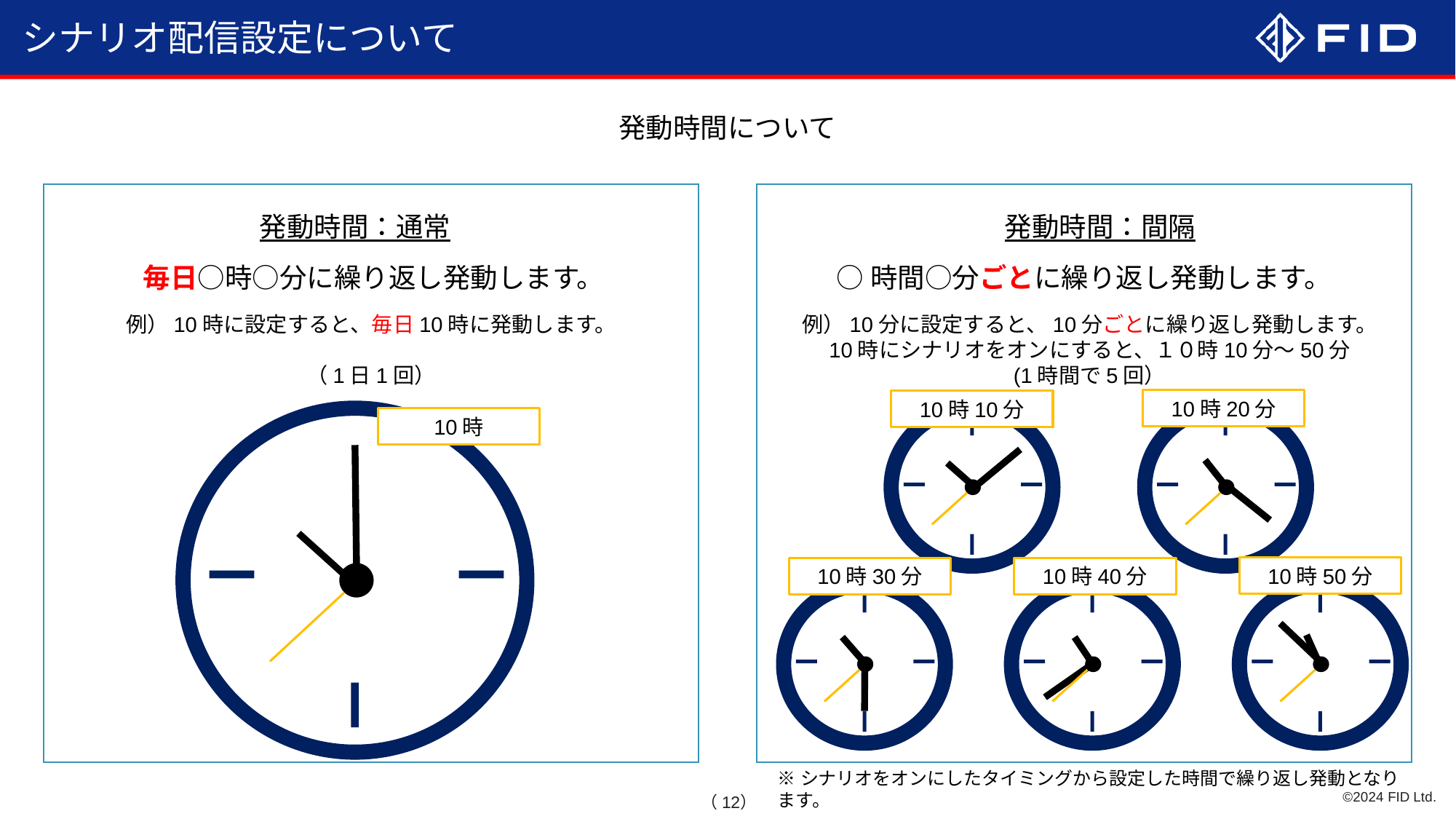

シナリオ配信設定について
発動時間について

発動時間：通常
発動時間：間隔
毎日○時○分に繰り返し発動します。
○時間○分ごとに繰り返し発動します。
例）10時に設定すると、毎日10時に発動します。

（1日1回）
例）10分に設定すると、10分ごとに繰り返し発動します。
10時にシナリオをオンにすると、１０時10分～50分
(1時間で5回）
10時20分
10時10分

10時

10時50分
10時30分
10時40分

※シナリオをオンにしたタイミングから設定した時間で繰り返し発動となります。